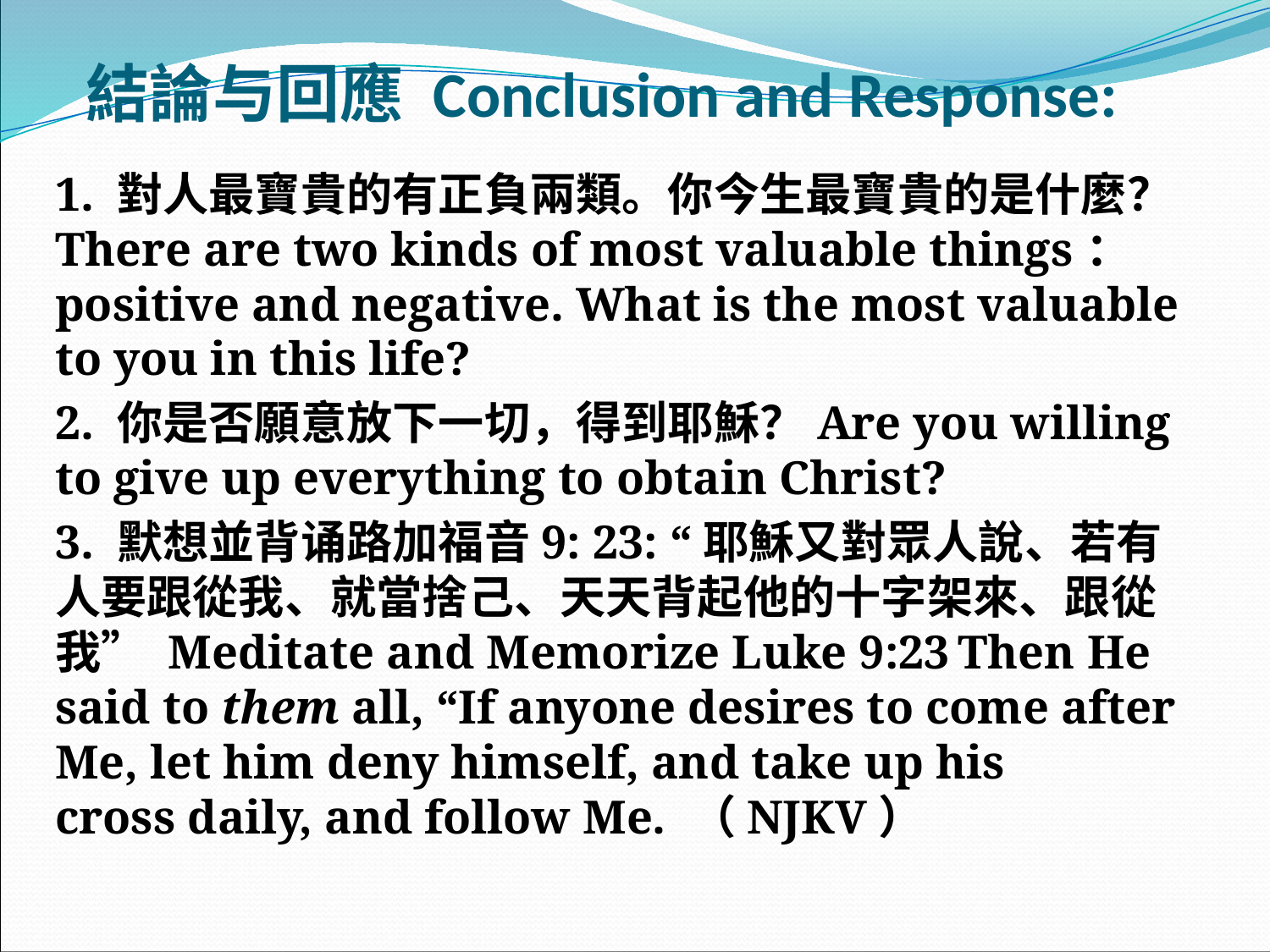

# 結論与回應 Conclusion and Response:
1. 對人最寶貴的有正負兩類。你今生最寶貴的是什麼？There are two kinds of most valuable things：positive and negative. What is the most valuable to you in this life?
2. 你是否願意放下一切，得到耶穌？Are you willing to give up everything to obtain Christ?
3. 默想並背诵路加福音9: 23: “耶穌又對眾人說、若有人要跟從我、就當捨己、天天背起他的十字架來、跟從我” Meditate and Memorize Luke 9:23 Then He said to them all, “If anyone desires to come after Me, let him deny himself, and take up his cross daily, and follow Me. （NJKV）